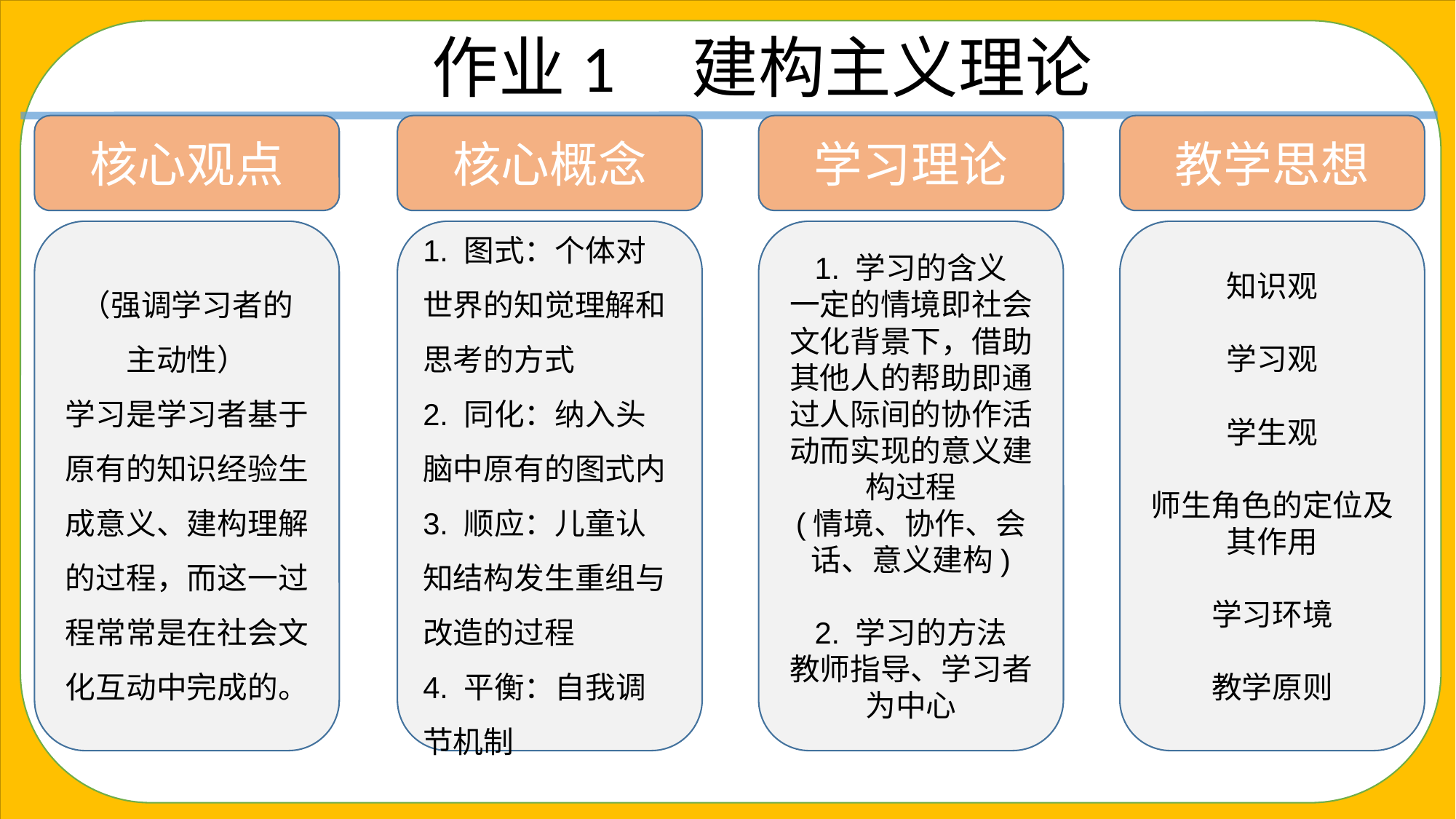

作业1    建构主义理论
核心观点
核心概念
学习理论
教学思想
（强调学习者的
主动性）
学习是学习者基于原有的知识经验生成意义、建构理解的过程，而这一过程常常是在社会文化互动中完成的。
1. 图式：个体对世界的知觉理解和思考的方式
2. 同化：纳入头脑中原有的图式内
3. 顺应：儿童认知结构发生重组与改造的过程
4. 平衡：自我调节机制
1. 学习的含义
一定的情境即社会文化背景下，借助其他人的帮助即通过人际间的协作活动而实现的意义建构过程
(情境、协作、会话、意义建构)

2. 学习的方法
教师指导、学习者为中心
知识观

学习观

学生观

师生角色的定位及其作用

学习环境

教学原则